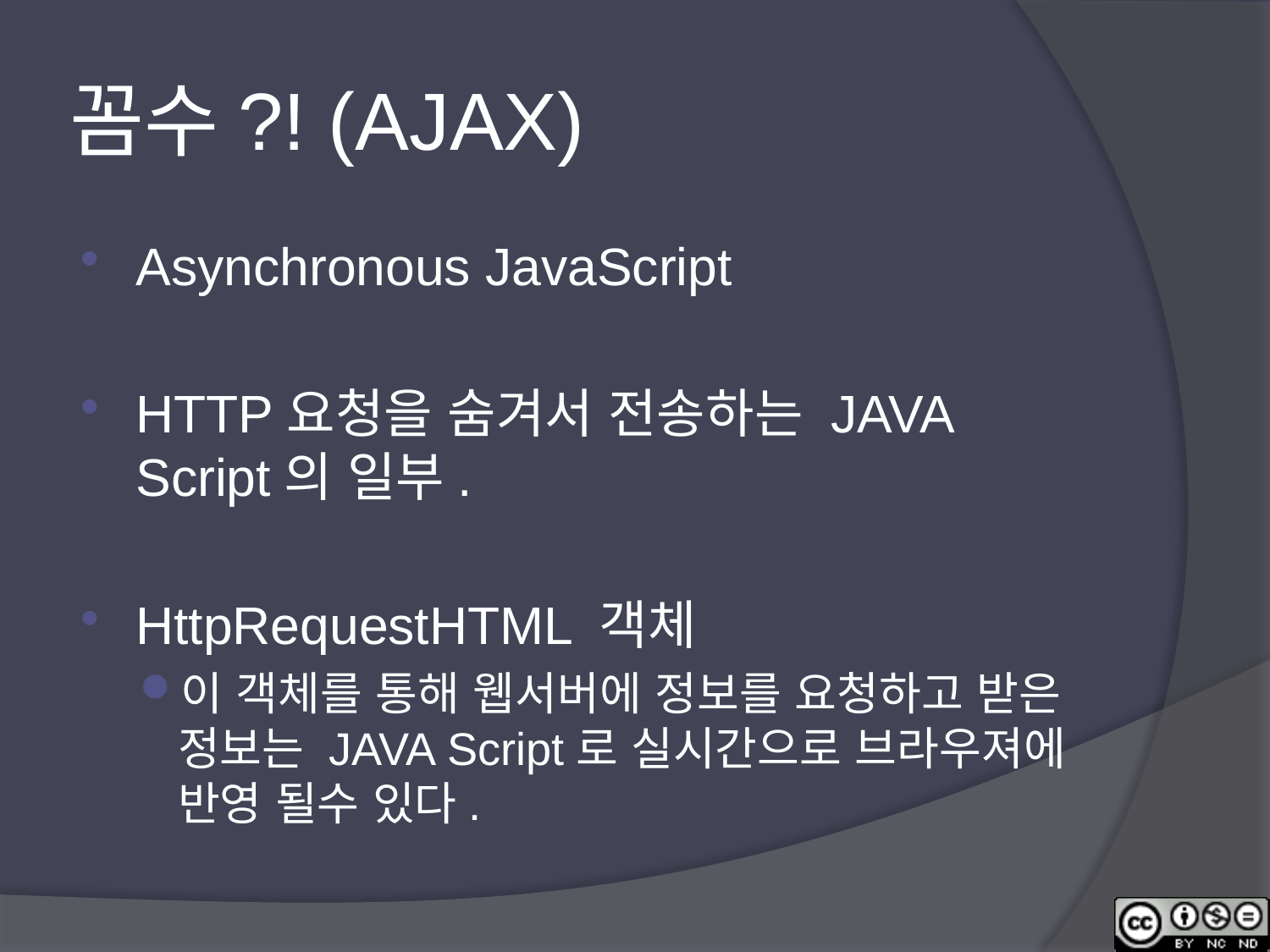

# 꼼수?! (AJAX)
Asynchronous JavaScript

HTTP요청을 숨겨서 전송하는 JAVA Script의 일부.

HttpRequestHTML 객체
이 객체를 통해 웹서버에 정보를 요청하고 받은 정보는 JAVA Script로 실시간으로 브라우져에 반영 될수 있다.